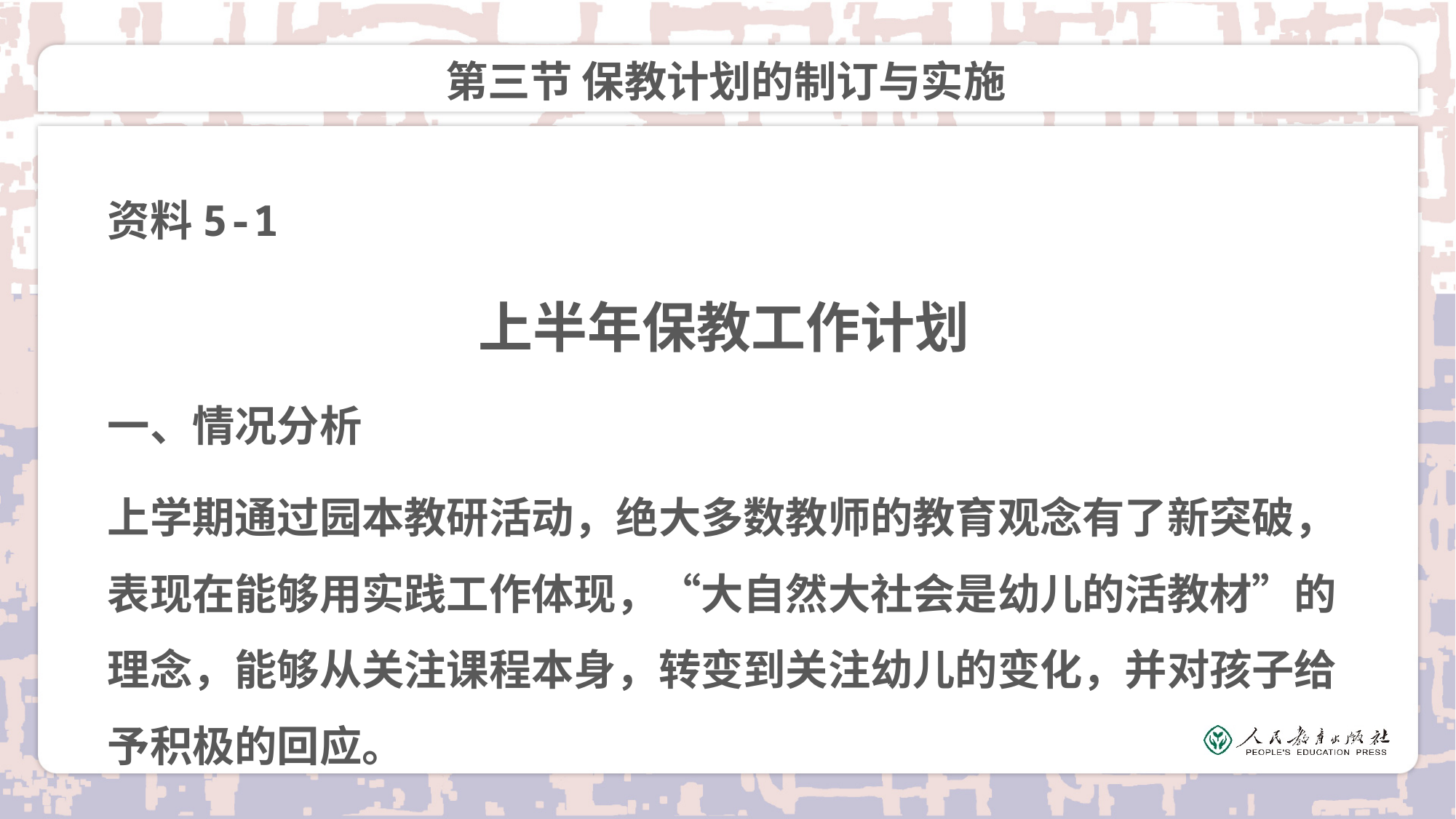

# 第三节 保教计划的制订与实施
资料5-1
上半年保教工作计划
一、情况分析
上学期通过园本教研活动，绝大多数教师的教育观念有了新突破，表现在能够用实践工作体现，“大自然大社会是幼儿的活教材”的理念，能够从关注课程本身，转变到关注幼儿的变化，并对孩子给予积极的回应。